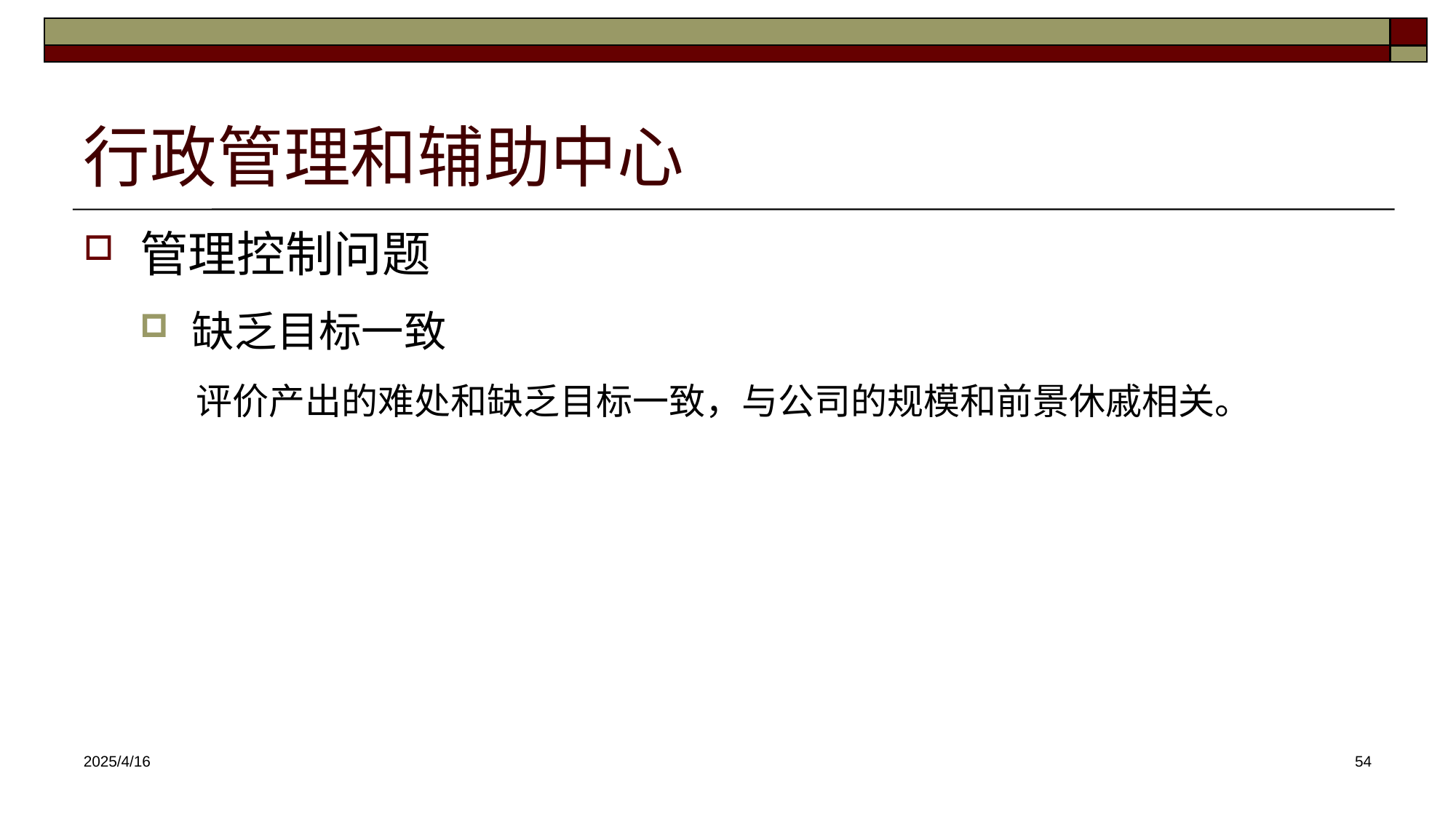

# 行政管理和辅助中心
管理控制问题
缺乏目标一致
评价产出的难处和缺乏目标一致，与公司的规模和前景休戚相关。

2025/4/16
54